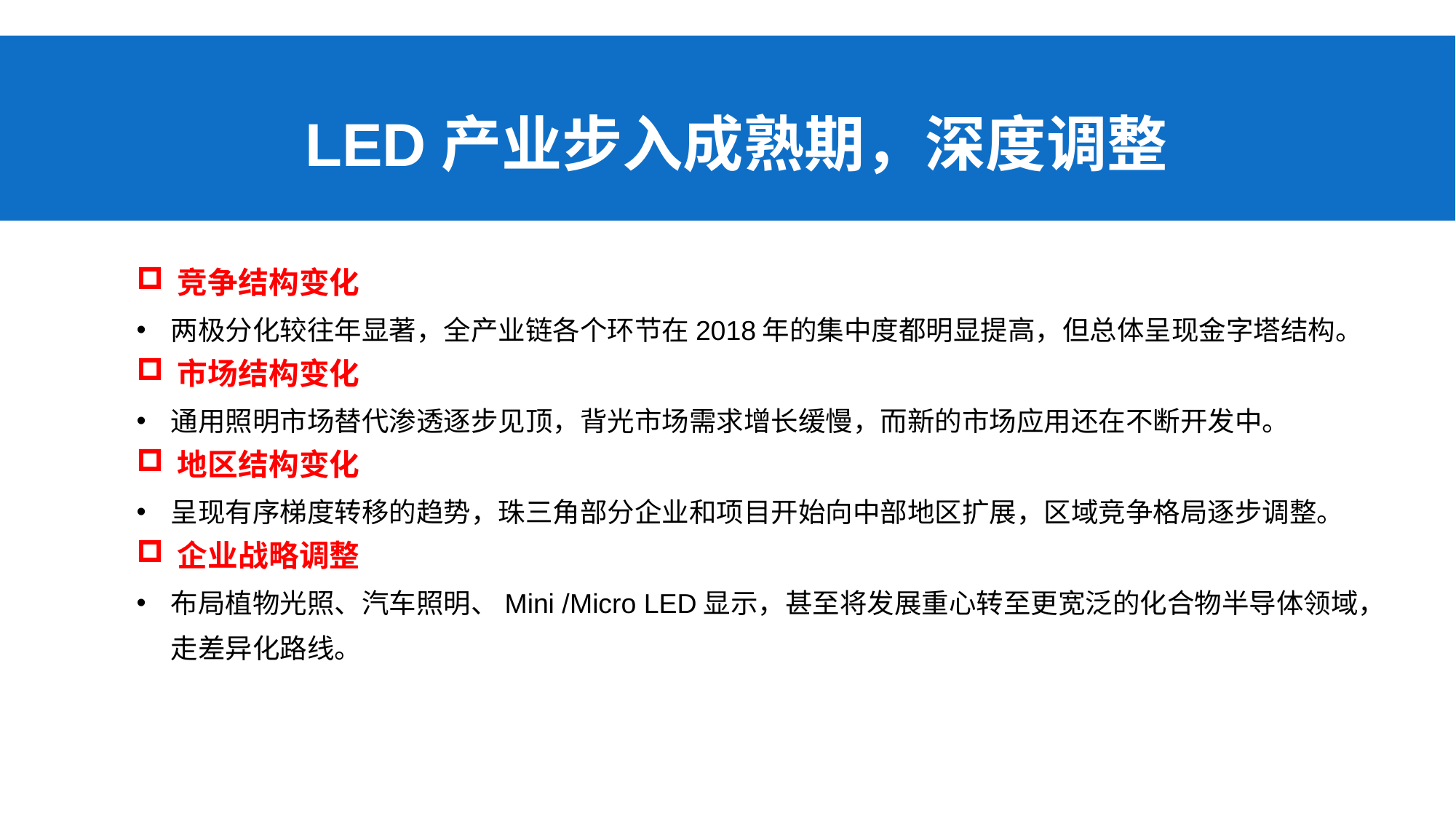

LED产业步入成熟期，深度调整
1
竞争结构变化
两极分化较往年显著，全产业链各个环节在2018年的集中度都明显提高，但总体呈现金字塔结构。
市场结构变化
通用照明市场替代渗透逐步见顶，背光市场需求增长缓慢，而新的市场应用还在不断开发中。
地区结构变化
呈现有序梯度转移的趋势，珠三角部分企业和项目开始向中部地区扩展，区域竞争格局逐步调整。
企业战略调整
布局植物光照、汽车照明、Mini /Micro LED显示，甚至将发展重心转至更宽泛的化合物半导体领域，走差异化路线。